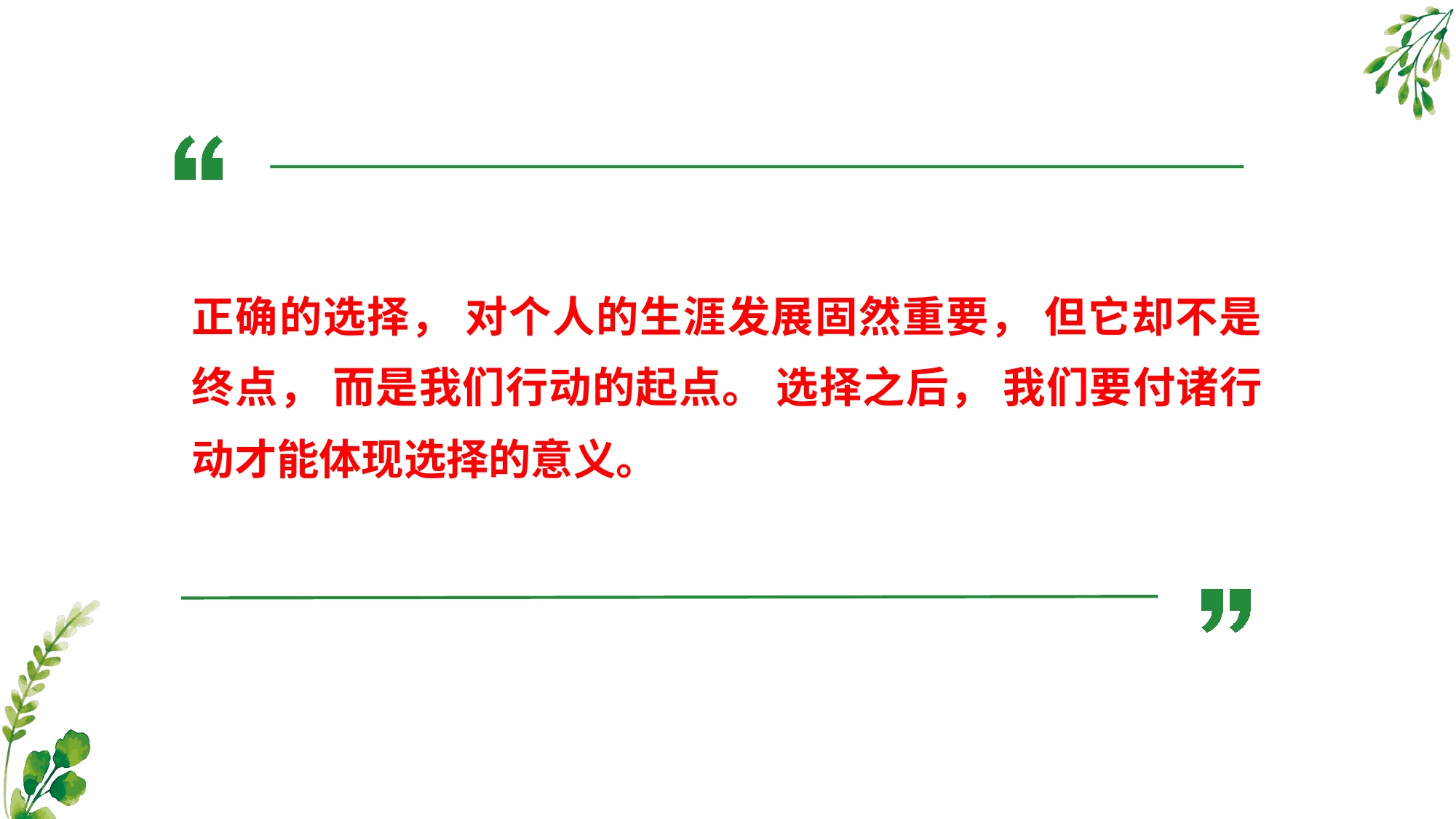

正确的选择， 对个人的生涯发展固然重要， 但它却不是终点， 而是我们行动的起点。 选择之后， 我们要付诸行动才能体现选择的意义。